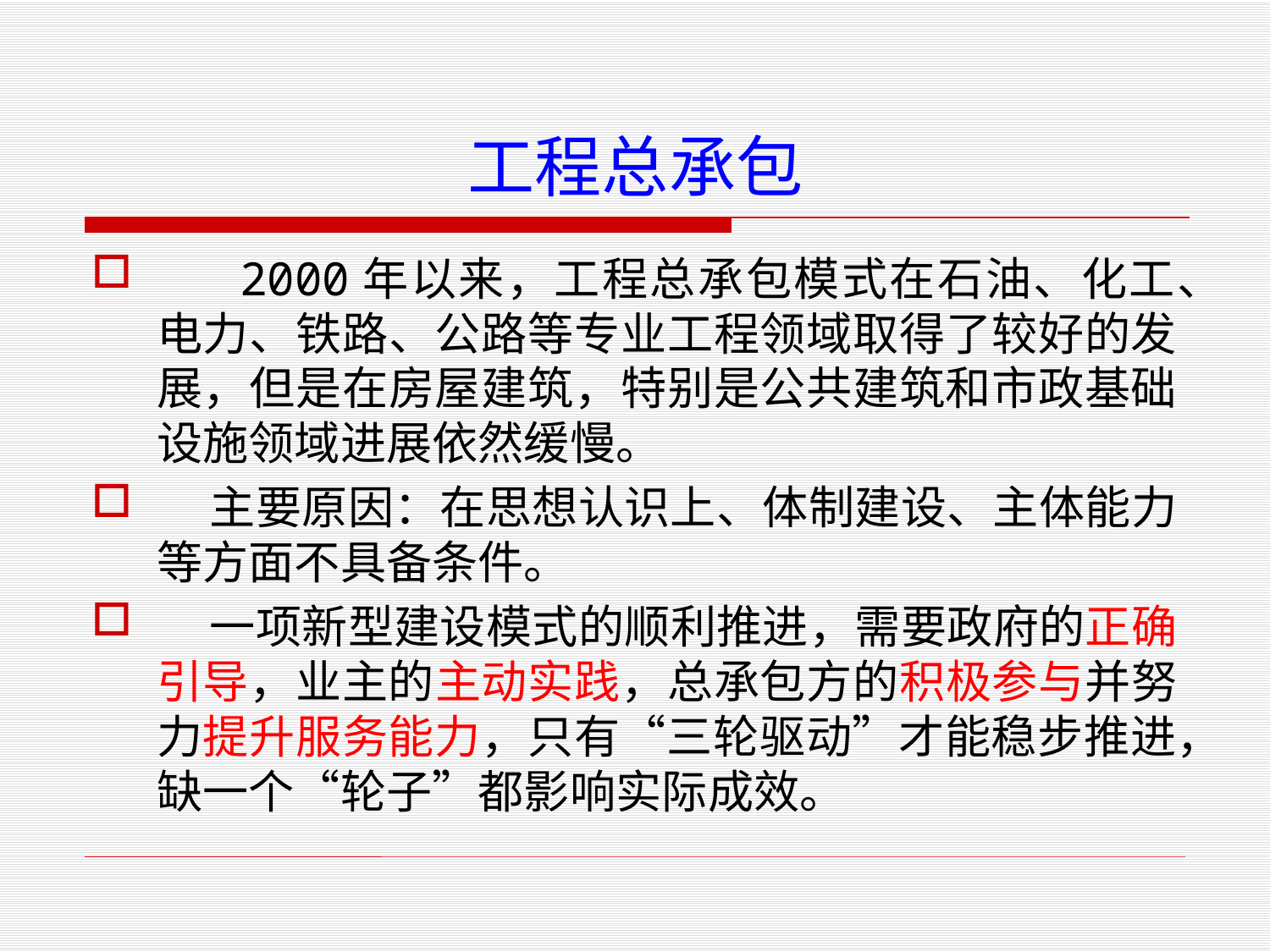

# 工程总承包
     2000年以来，工程总承包模式在石油、化工、电力、铁路、公路等专业工程领域取得了较好的发展，但是在房屋建筑，特别是公共建筑和市政基础设施领域进展依然缓慢。
    主要原因：在思想认识上、体制建设、主体能力等方面不具备条件。
    一项新型建设模式的顺利推进，需要政府的正确引导，业主的主动实践，总承包方的积极参与并努力提升服务能力，只有“三轮驱动”才能稳步推进，缺一个“轮子”都影响实际成效。